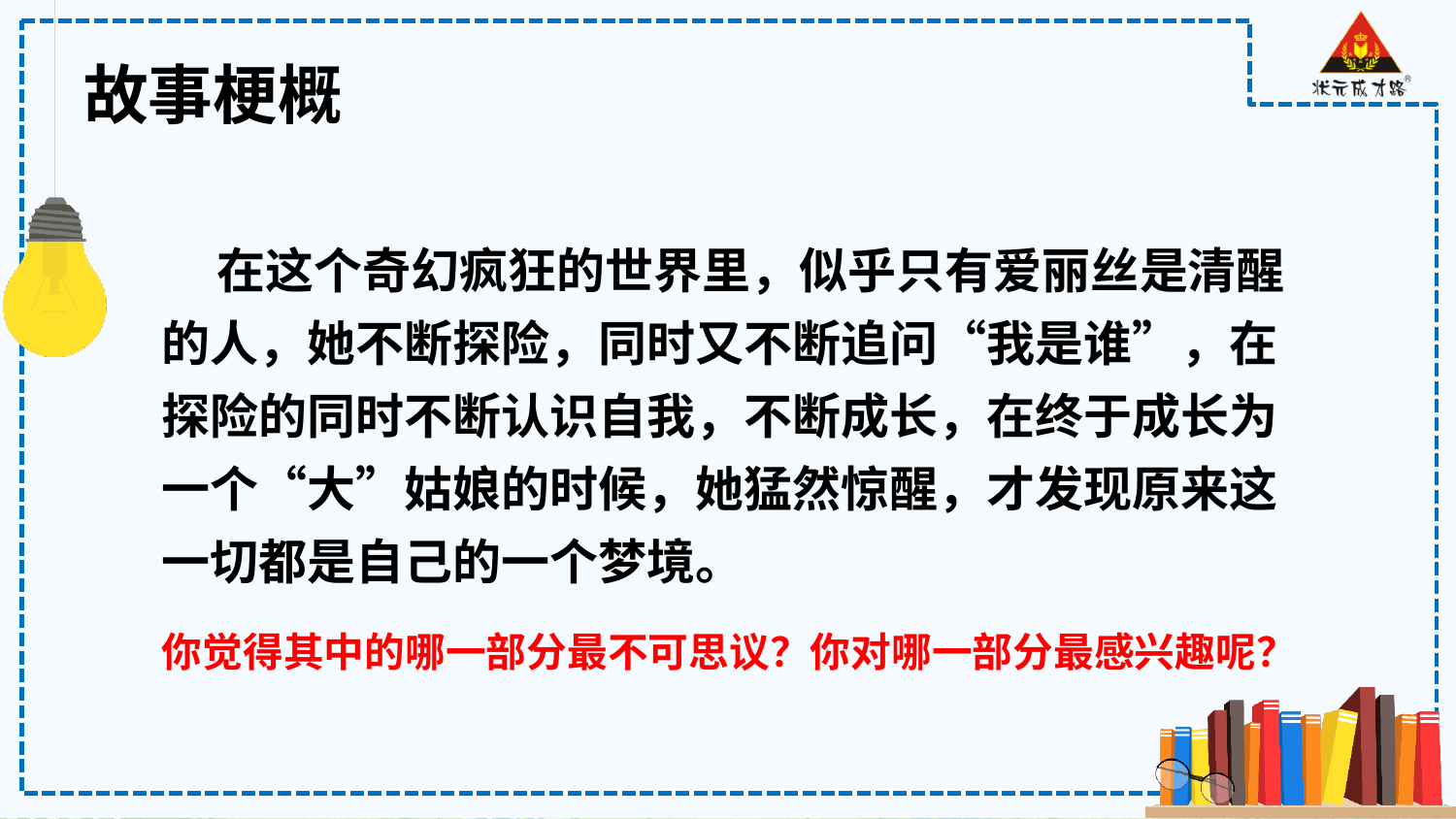

故事梗概
    在这个奇幻疯狂的世界里，似乎只有爱丽丝是清醒的人，她不断探险，同时又不断追问“我是谁”，在探险的同时不断认识自我，不断成长，在终于成长为一个“大”姑娘的时候，她猛然惊醒，才发现原来这一切都是自己的一个梦境。
你觉得其中的哪一部分最不可思议？你对哪一部分最感兴趣呢？